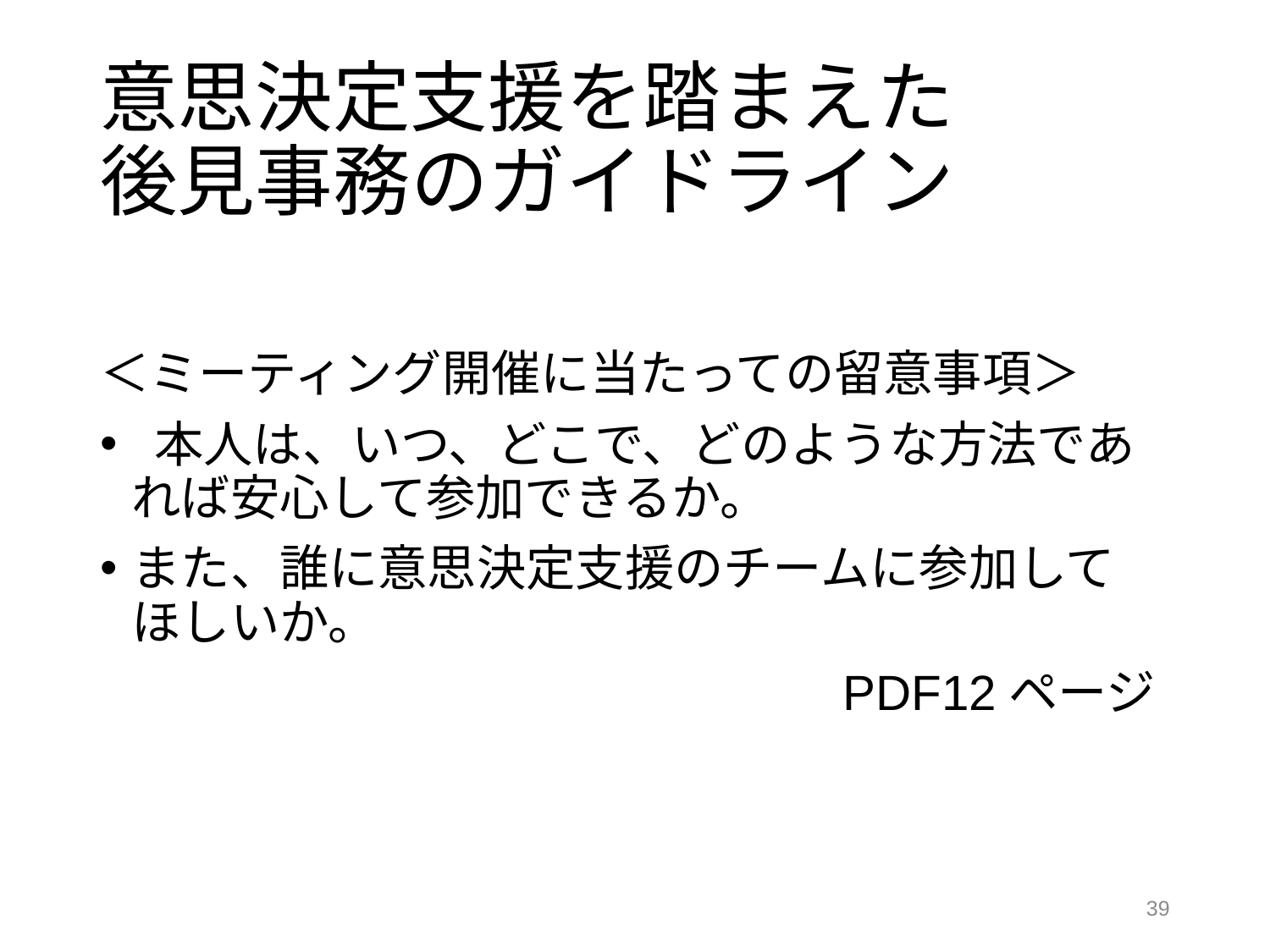

# 意思決定支援を踏まえた 後見事務のガイドライン
＜ミーティング開催に当たっての留意事項＞
 本人は、いつ、どこで、どのような方法であれば安心して参加できるか。
また、誰に意思決定支援のチームに参加してほしいか。
PDF12ページ
39